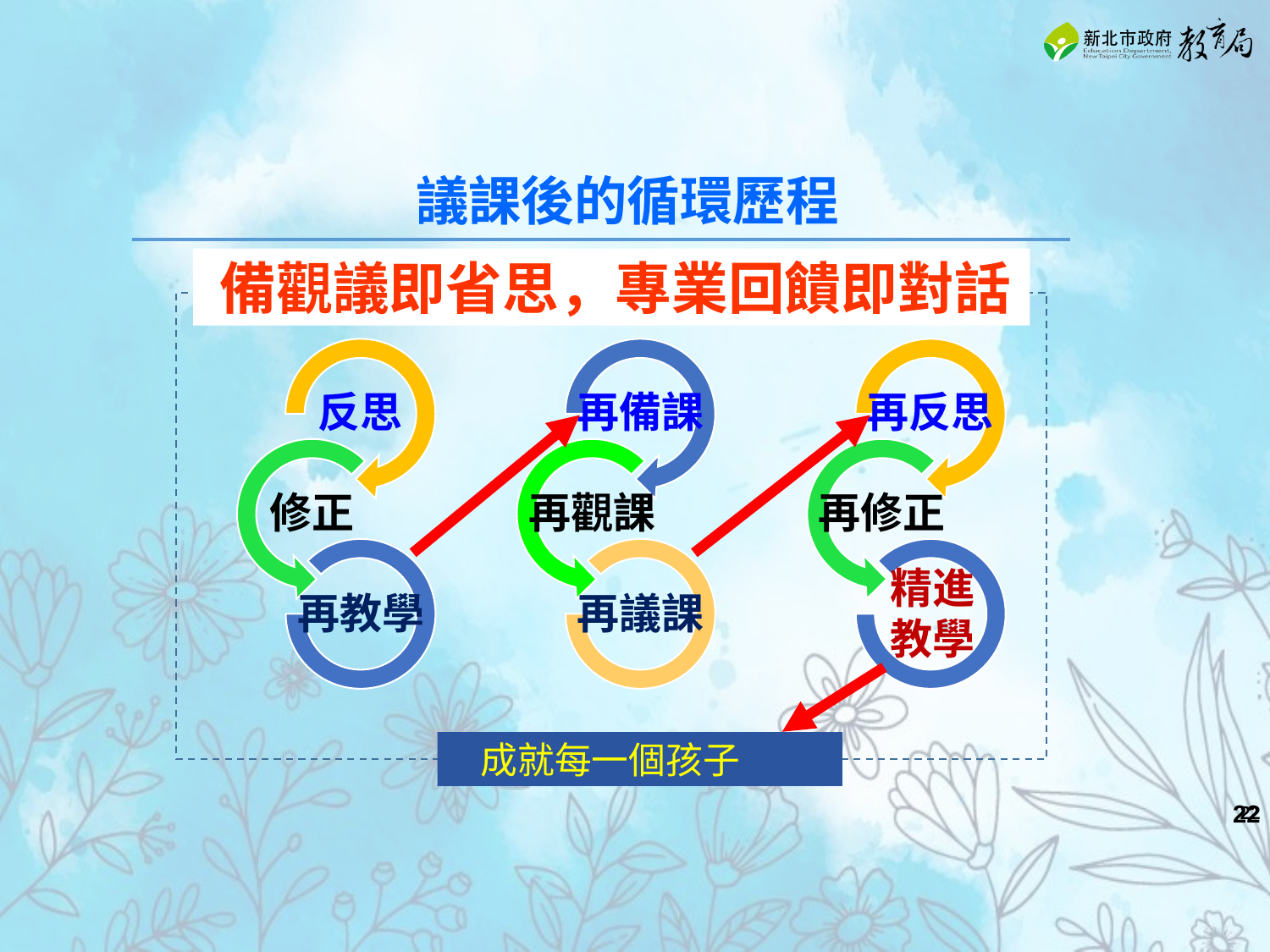

議課後的循環歷程
 備觀議即省思，專業回饋即對話

再反思

再修正

精進
教學

反思

修正

再教學

再備課

再觀課

再議課
   成就每一個孩子
22
22